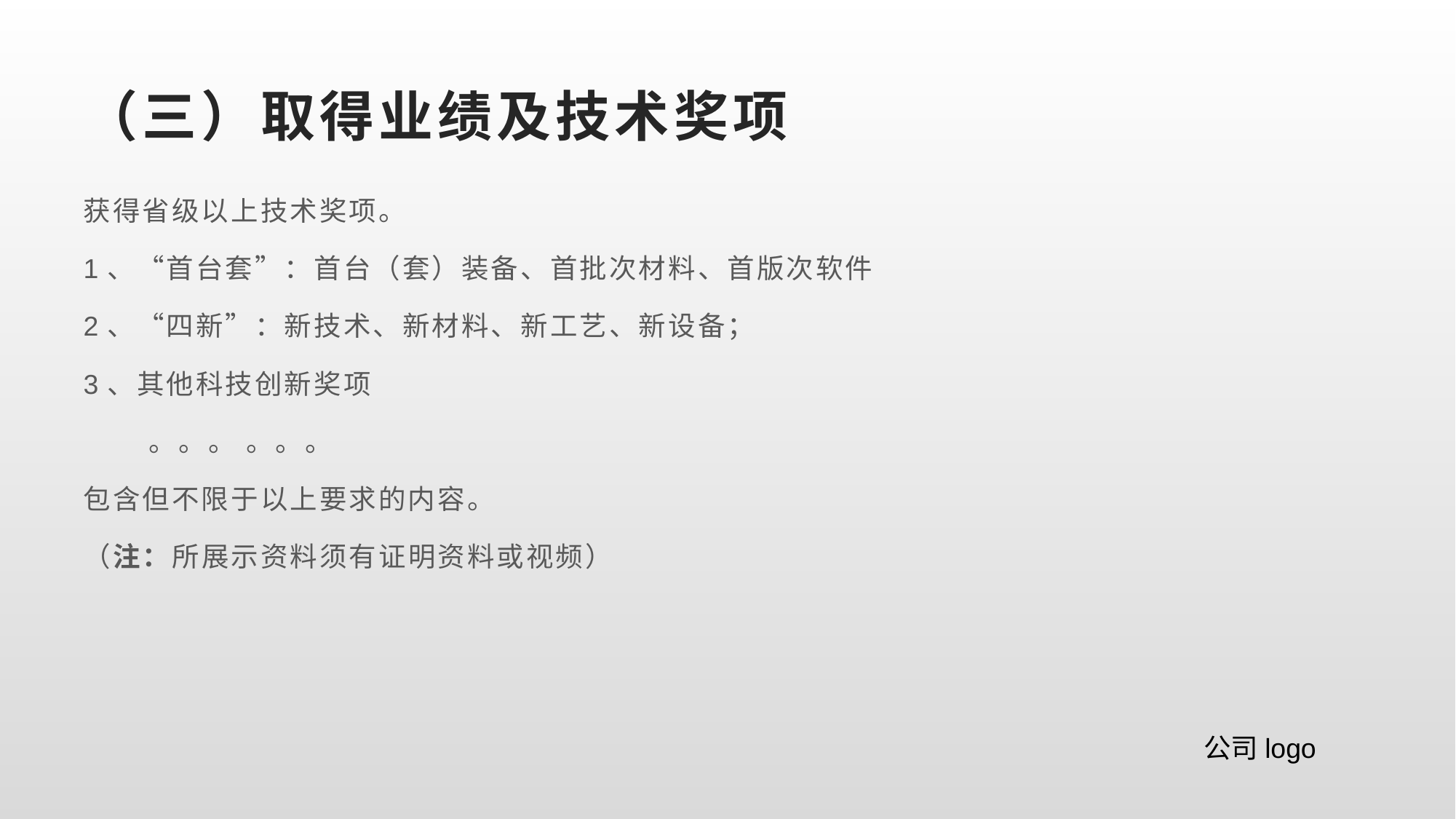

# （三）取得业绩及技术奖项
获得省级以上技术奖项。
1、“首台套”：首台（套）装备、首批次材料、首版次软件
2、“四新”：新技术、新材料、新工艺、新设备；
3、其他科技创新奖项
       。。。 。。。
包含但不限于以上要求的内容。
（注：所展示资料须有证明资料或视频）